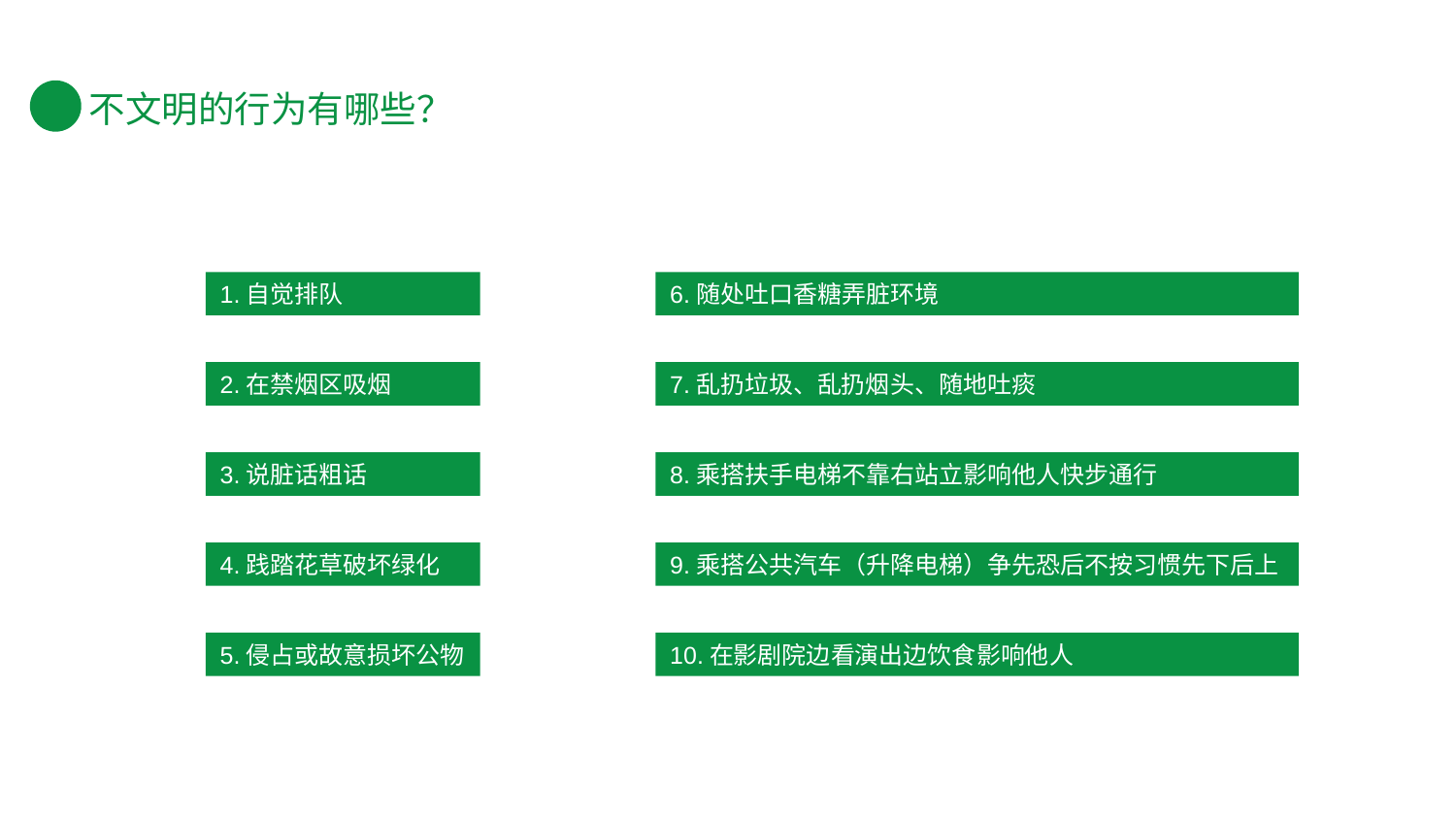

1.自觉排队
6.随处吐口香糖弄脏环境
2.在禁烟区吸烟
7.乱扔垃圾、乱扔烟头、随地吐痰
3.说脏话粗话
8.乘搭扶手电梯不靠右站立影响他人快步通行
4.践踏花草破坏绿化
9.乘搭公共汽车（升降电梯）争先恐后不按习惯先下后上
5.侵占或故意损坏公物
10.在影剧院边看演出边饮食影响他人